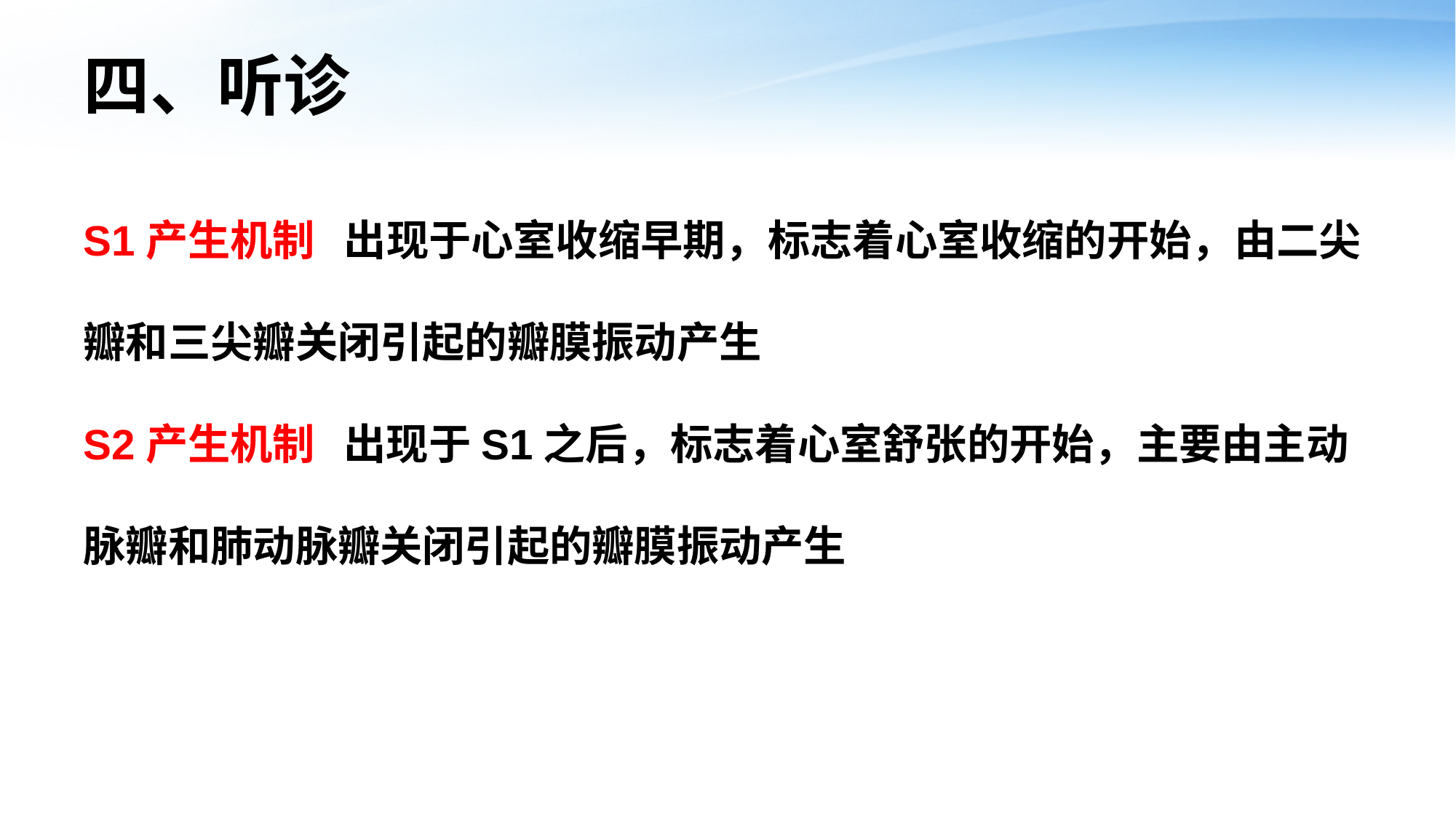

# 四、听诊
S1产生机制   出现于心室收缩早期，标志着心室收缩的开始，由二尖瓣和三尖瓣关闭引起的瓣膜振动产生
S2产生机制   出现于S1之后，标志着心室舒张的开始，主要由主动脉瓣和肺动脉瓣关闭引起的瓣膜振动产生